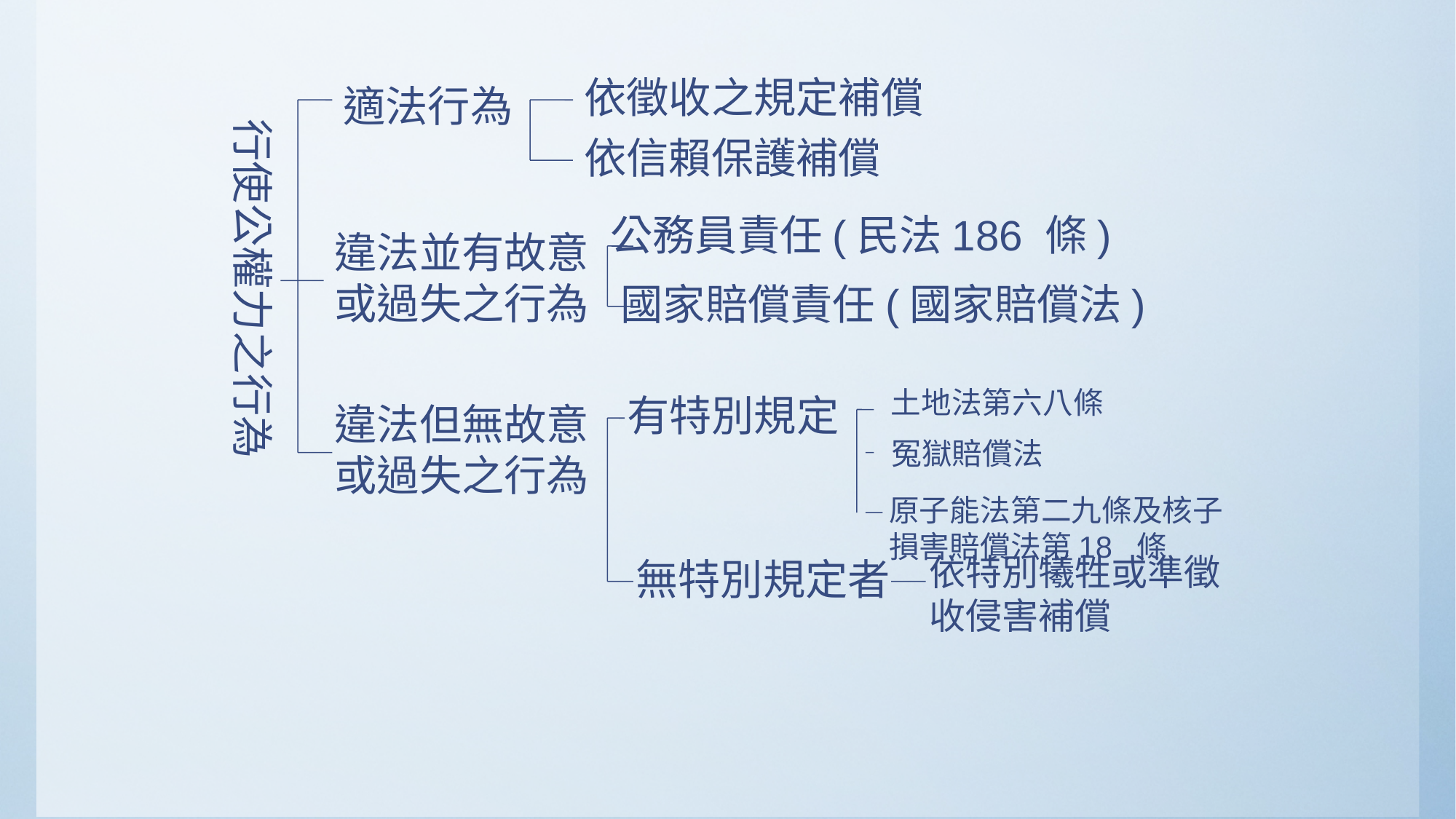

依徵收之規定補償
適法行為

行使公權力之行為
依信賴保護補償

公務員責任(民法186 條)
違法並有故意
或過失之行為

國家賠償責任(國家賠償法)

土地法第六八條
有特別規定
違法但無故意
或過失之行為

冤獄賠償法

原子能法第二九條及核子損害賠償法第18  條

依特別犧牲或準徵
收侵害補償
無特別規定者